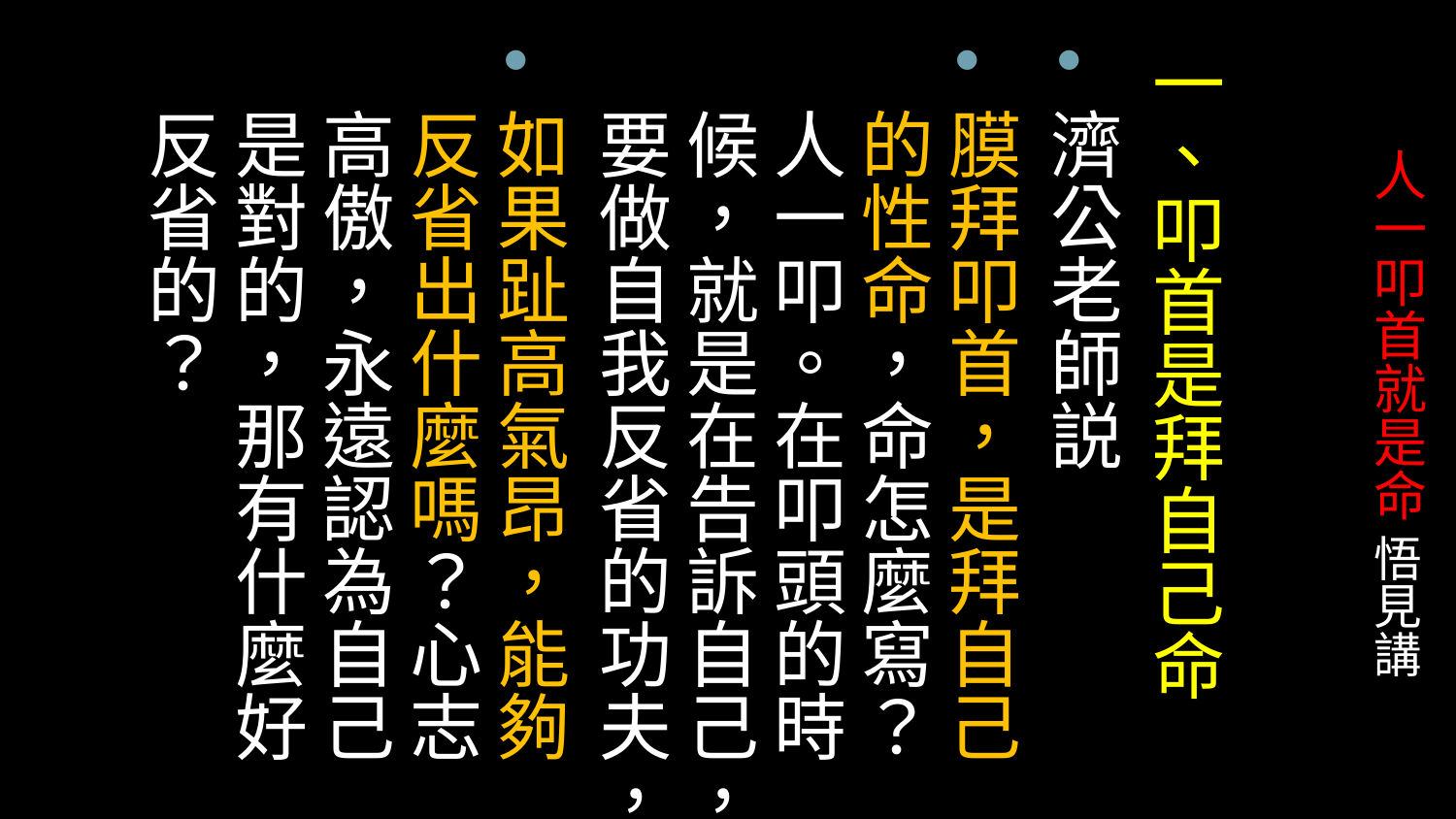

一、叩首是拜自己命
濟公老師説
膜拜叩首，是拜自己的性命，命怎麼寫？人一叩。在叩頭的時候，就是在告訴自己，要做自我反省的功夫，
如果趾高氣昂，能夠反省出什麼嗎？心志高傲，永遠認為自己是對的，那有什麼好反省的？

# 人一叩首就是命 悟見講